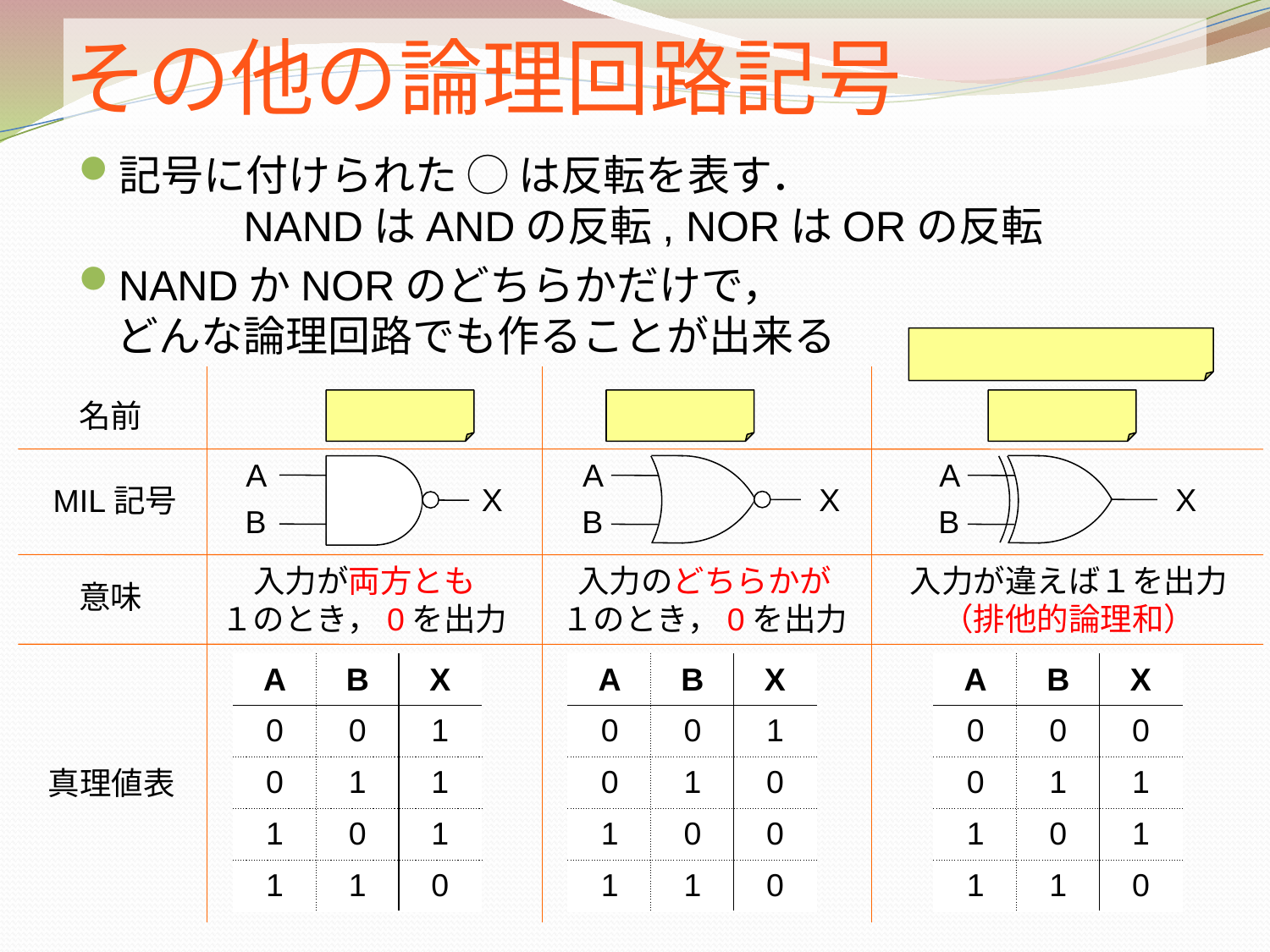

# その他の論理回路記号
記号に付けられた ◯ は反転を表す．
	NANDはANDの反転, NORはORの反転
NANDかNORのどちらかだけで，
どんな論理回路でも作ることが出来る
排他的論理和
XOR

NAND
NOR
名前

A
A
A

X
X
X
MIL記号

B
B
B
入力が両方とも
１のとき，0を出力
入力のどちらかが
１のとき，0を出力
入力が違えば１を出力
（排他的論理和）
意味
| A | B | X |
| --- | --- | --- |
| 0 | 0 | 1 |
| 0 | 1 | 1 |
| 1 | 0 | 1 |
| 1 | 1 | 0 |
| A | B | X |
| --- | --- | --- |
| 0 | 0 | 1 |
| 0 | 1 | 0 |
| 1 | 0 | 0 |
| 1 | 1 | 0 |
| A | B | X |
| --- | --- | --- |
| 0 | 0 | 0 |
| 0 | 1 | 1 |
| 1 | 0 | 1 |
| 1 | 1 | 0 |
真理値表